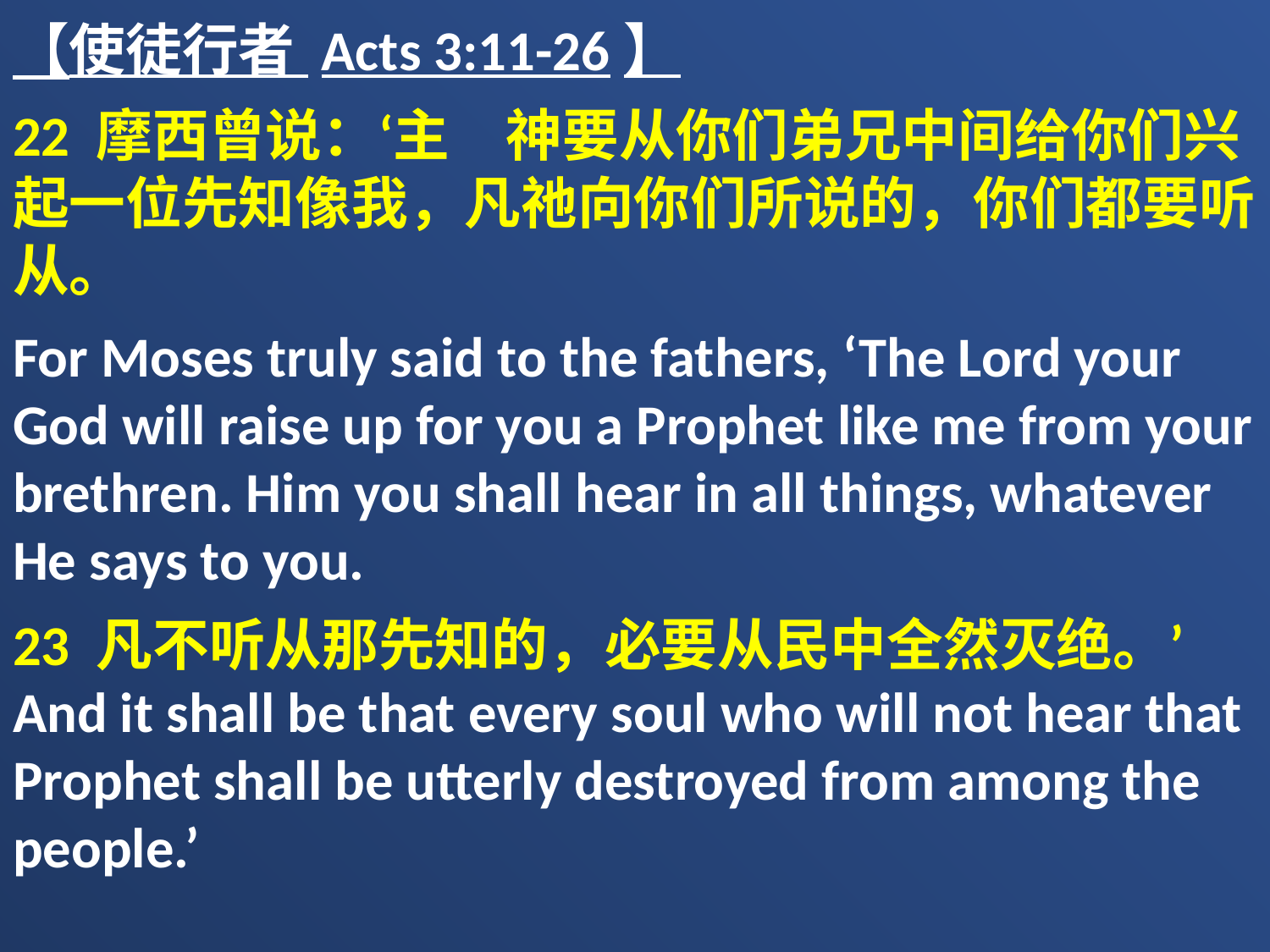

【使徒行者 Acts 3:11-26】
22 摩西曾说：‘主　神要从你们弟兄中间给你们兴起一位先知像我，凡祂向你们所说的，你们都要听从。
For Moses truly said to the fathers, ‘The Lord your God will raise up for you a Prophet like me from your brethren. Him you shall hear in all things, whatever He says to you.
23 凡不听从那先知的，必要从民中全然灭绝。’ And it shall be that every soul who will not hear that Prophet shall be utterly destroyed from among the people.’